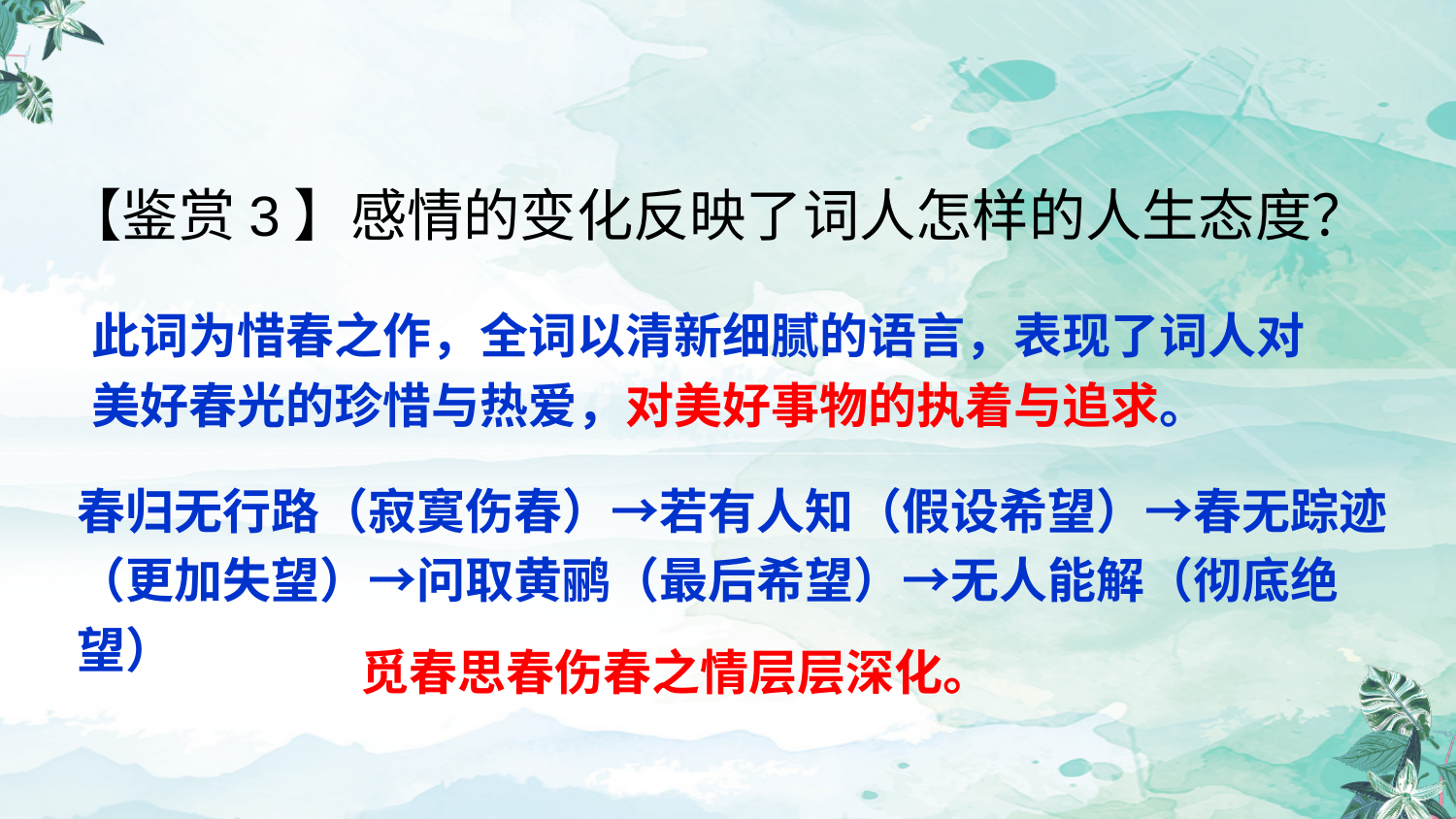

【鉴赏3】感情的变化反映了词人怎样的人生态度？
此词为惜春之作，全词以清新细腻的语言，表现了词人对美好春光的珍惜与热爱，对美好事物的执着与追求。
春归无行路（寂寞伤春）→若有人知（假设希望）→春无踪迹（更加失望）→问取黄鹂（最后希望）→无人能解（彻底绝望）
觅春思春伤春之情层层深化。